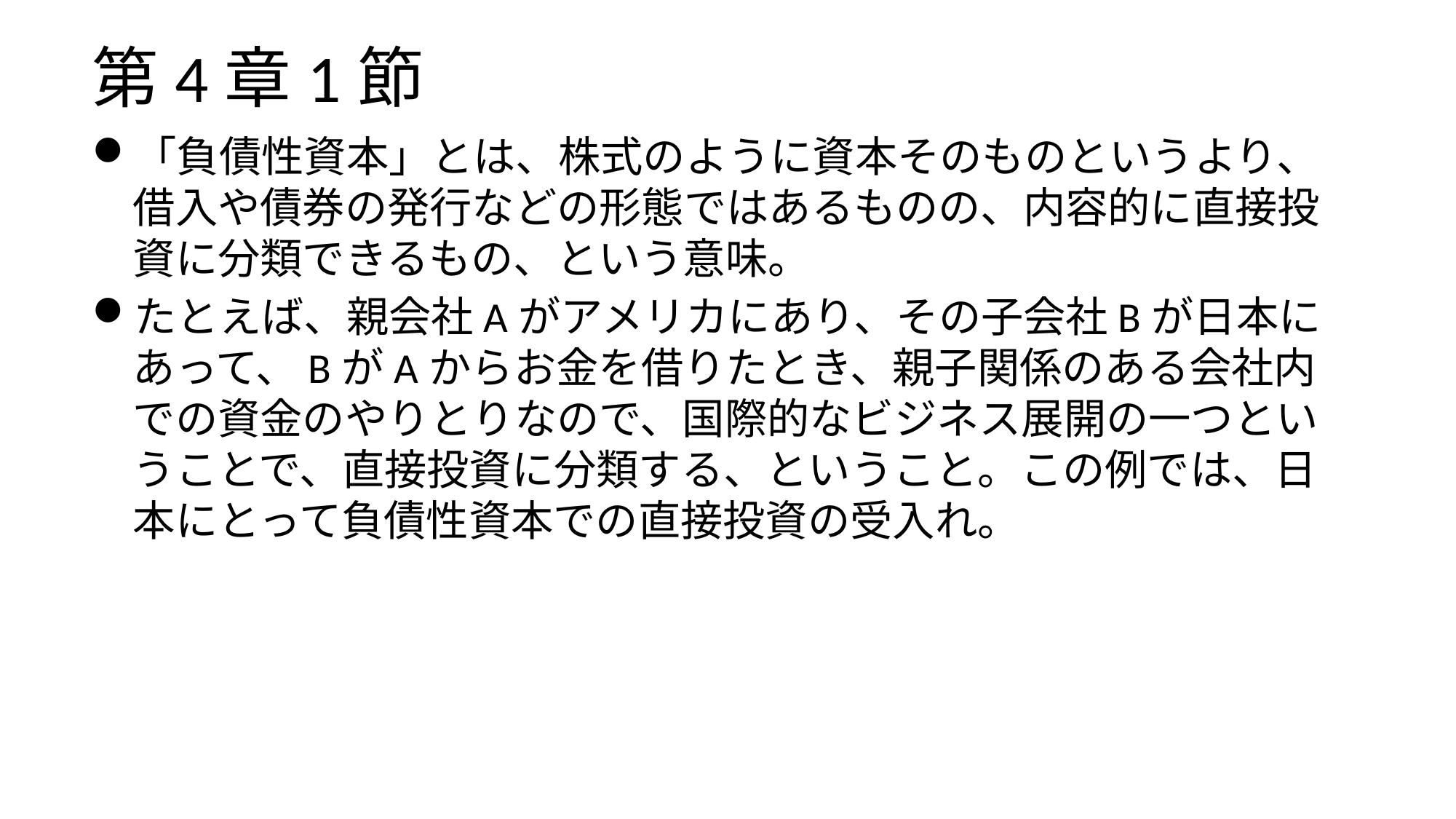

# 第4章1節
「負債性資本」とは、株式のように資本そのものというより、借入や債券の発行などの形態ではあるものの、内容的に直接投資に分類できるもの、という意味。
たとえば、親会社Aがアメリカにあり、その子会社Bが日本にあって、BがAからお金を借りたとき、親子関係のある会社内での資金のやりとりなので、国際的なビジネス展開の一つということで、直接投資に分類する、ということ。この例では、日本にとって負債性資本での直接投資の受入れ。